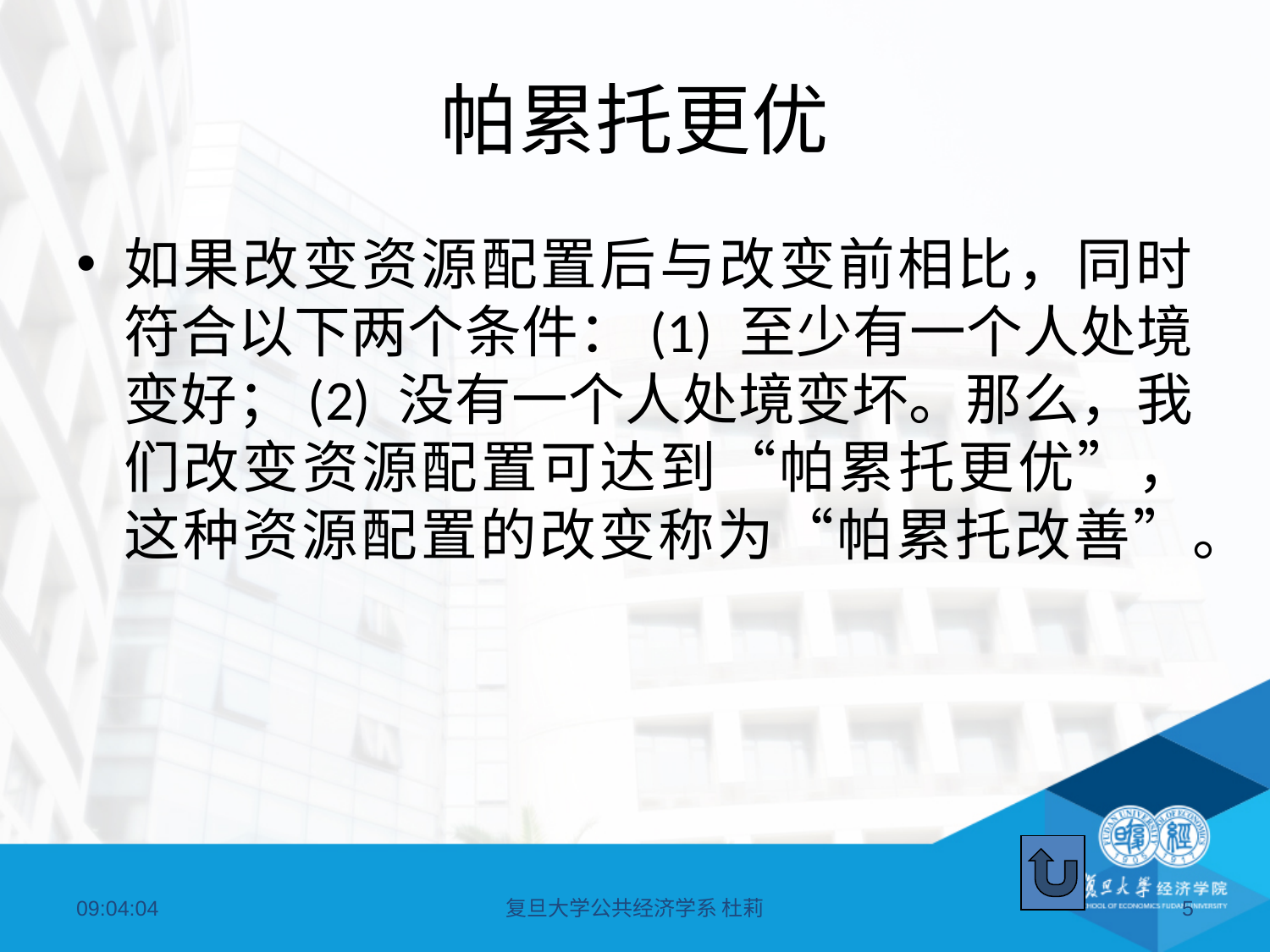

# 帕累托更优
如果改变资源配置后与改变前相比，同时符合以下两个条件：(1) 至少有一个人处境变好；(2) 没有一个人处境变坏。那么，我们改变资源配置可达到“帕累托更优”，这种资源配置的改变称为“帕累托改善”。

09:04:04
复旦大学公共经济学系 杜莉
5